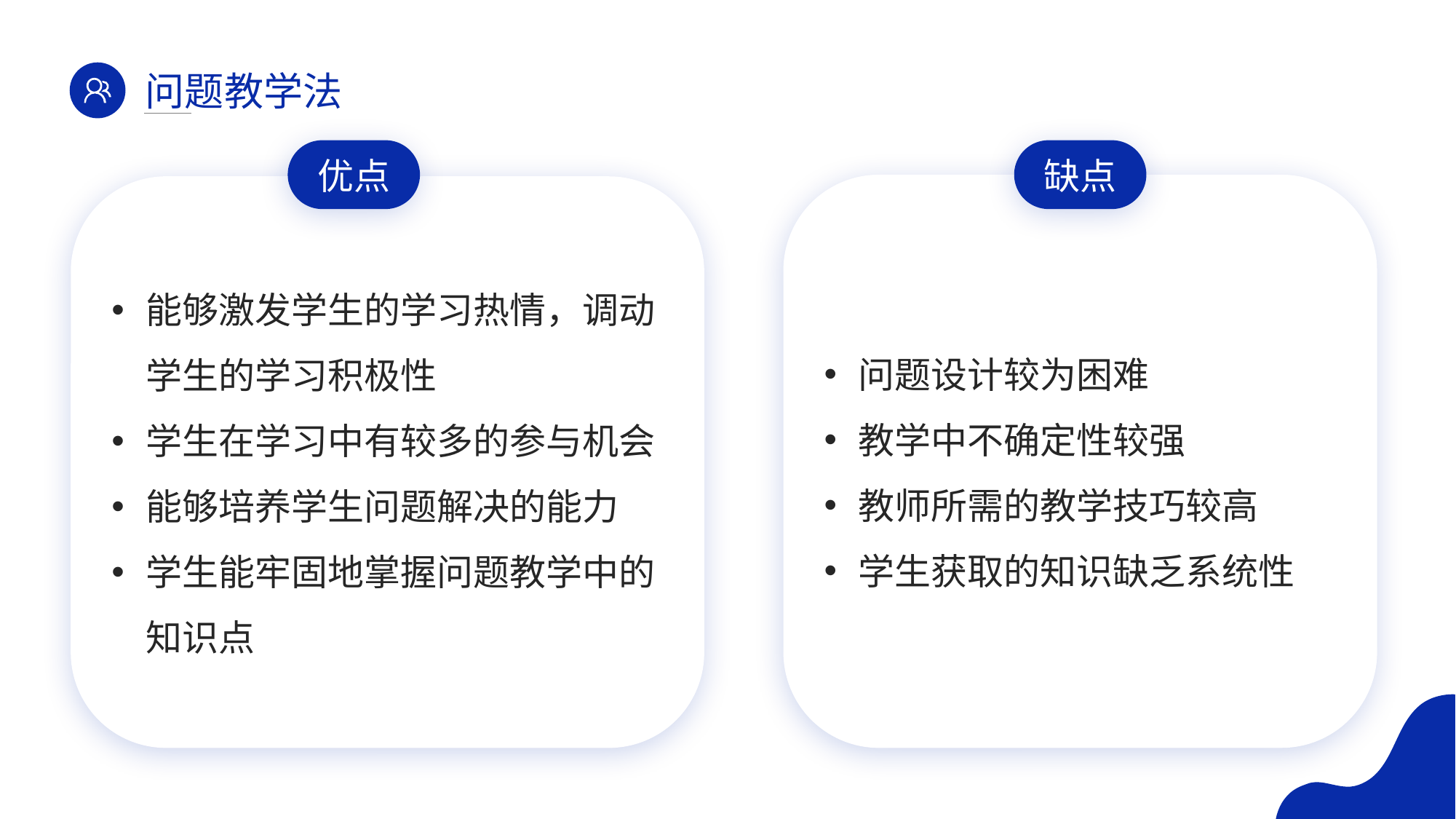

问题教学法
优点
缺点
问题设计较为困难
教学中不确定性较强
教师所需的教学技巧较高
学生获取的知识缺乏系统性
能够激发学生的学习热情，调动学生的学习积极性
学生在学习中有较多的参与机会
能够培养学生问题解决的能力
学生能牢固地掌握问题教学中的知识点